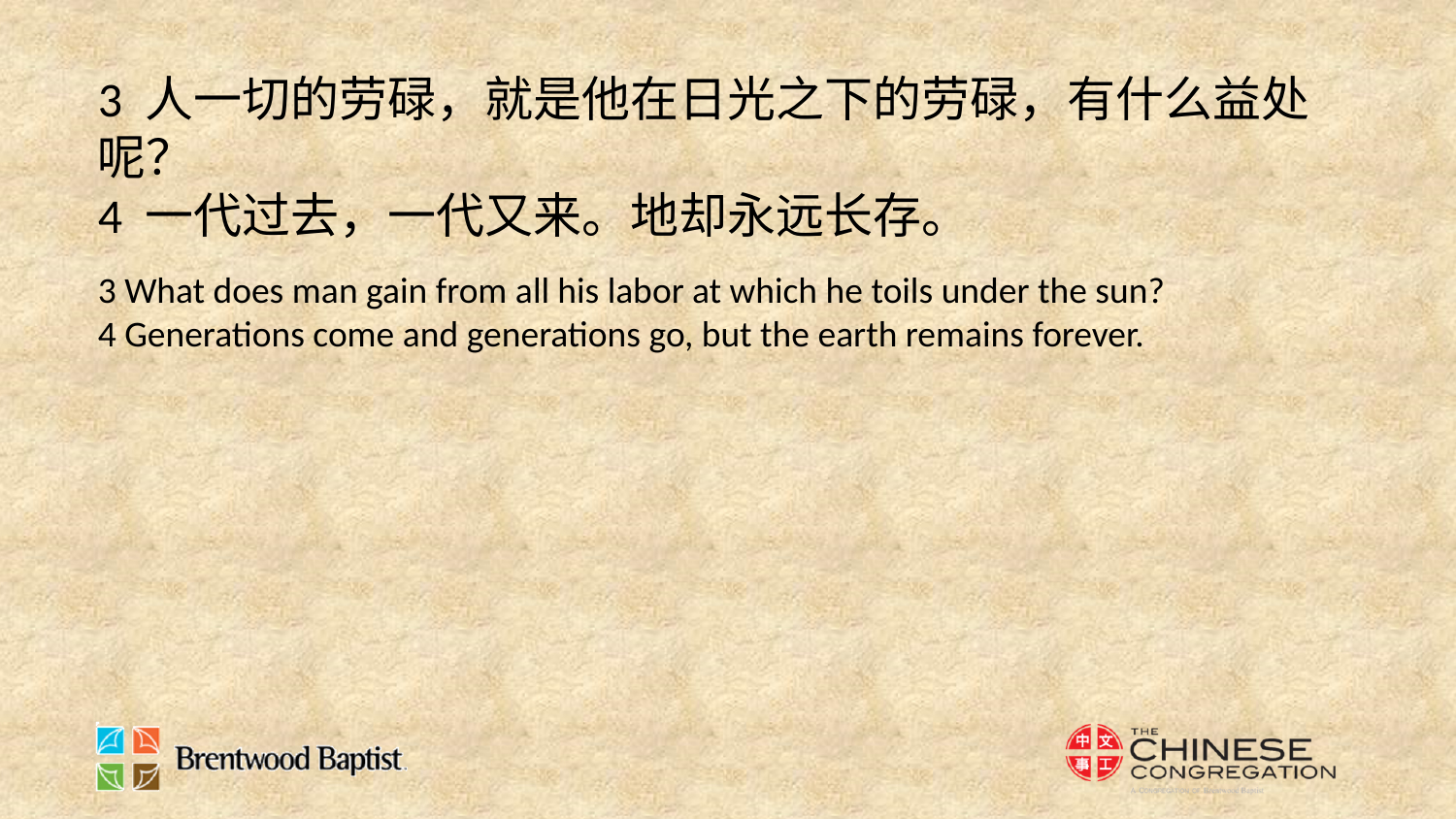

3 人一切的劳碌，就是他在日光之下的劳碌，有什么益处呢？
4 一代过去，一代又来。地却永远长存。

3 What does man gain from all his labor at which he toils under the sun?
4 Generations come and generations go, but the earth remains forever.